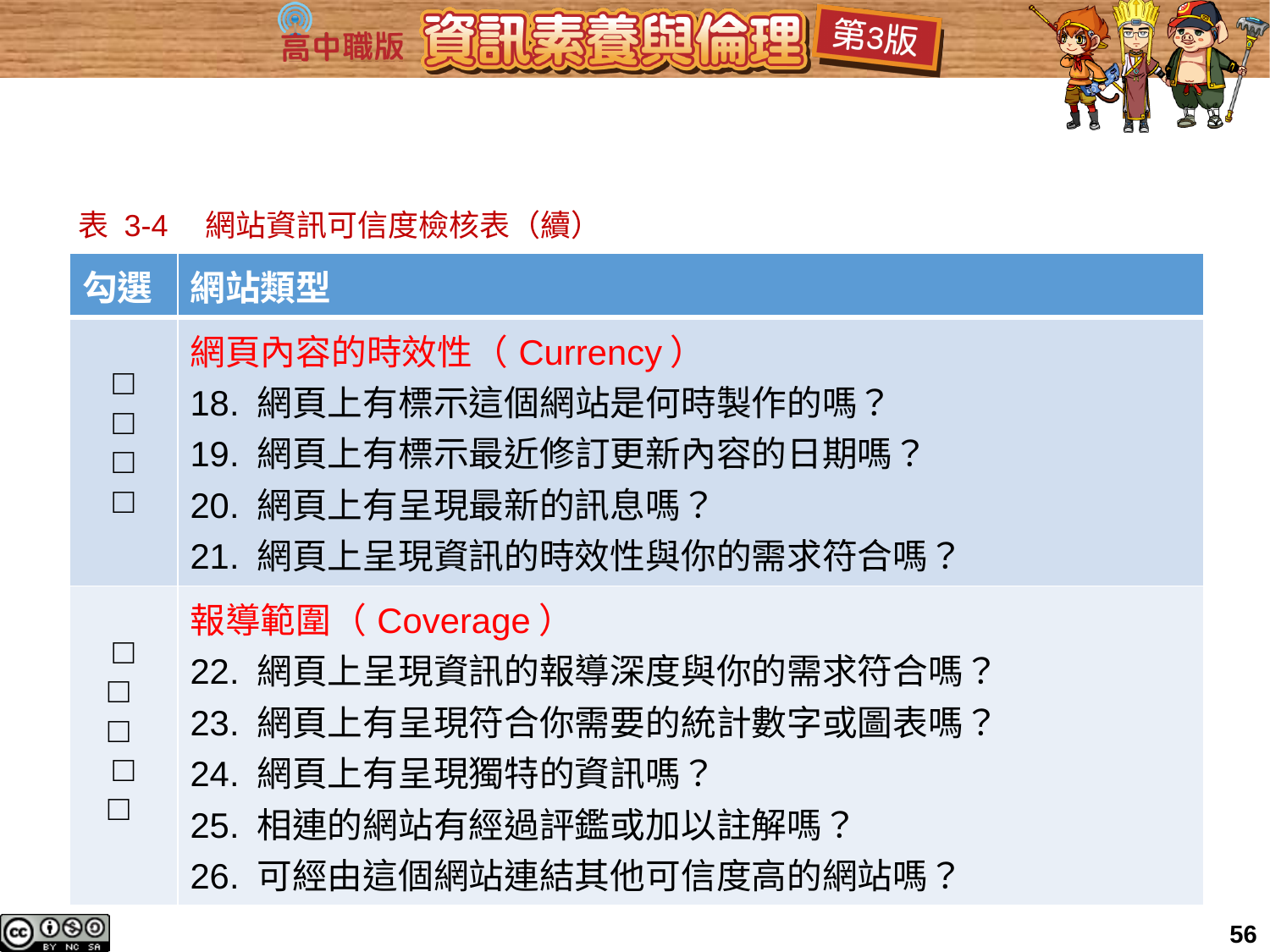

# 表 3-4　網站資訊可信度檢核表（續）
| 勾選 | 網站類型 |
| --- | --- |
| □ □ □ □ | 網頁內容的時效性（Currency） 18. 網頁上有標示這個網站是何時製作的嗎？ 19. 網頁上有標示最近修訂更新內容的日期嗎？ 20. 網頁上有呈現最新的訊息嗎？ 21. 網頁上呈現資訊的時效性與你的需求符合嗎？ |
| □ □ □ □ □ | 報導範圍（Coverage） 22. 網頁上呈現資訊的報導深度與你的需求符合嗎？ 23. 網頁上有呈現符合你需要的統計數字或圖表嗎？ 24. 網頁上有呈現獨特的資訊嗎？ 25. 相連的網站有經過評鑑或加以註解嗎？ 26. 可經由這個網站連結其他可信度高的網站嗎？ |
56